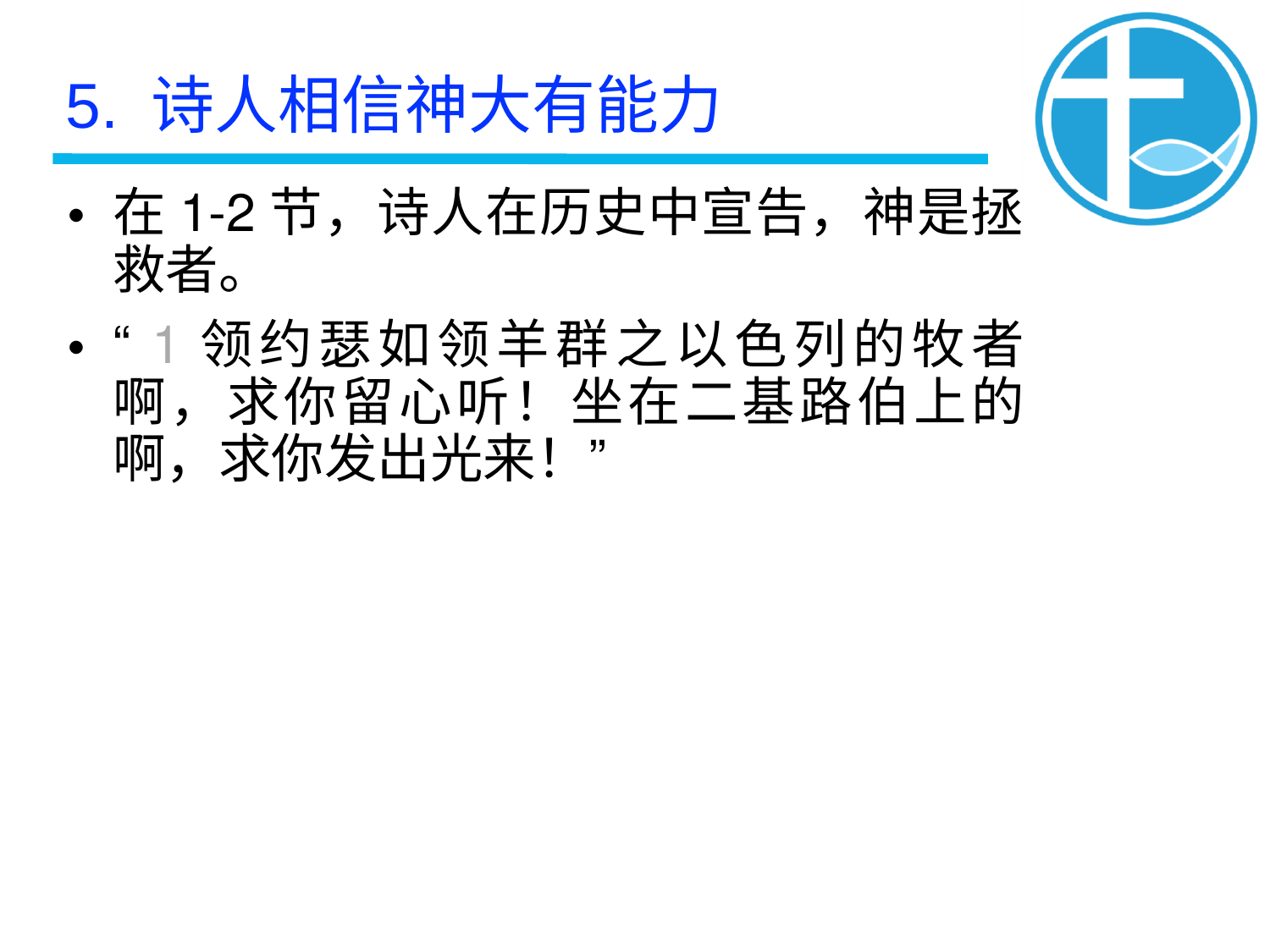

5. 诗人相信神大有能力
在1-2节，诗人在历史中宣告，神是拯救者。
“ 1领约瑟如领羊群之以色列的牧者啊，求你留心听！坐在二基路伯上的啊，求你发出光来！”